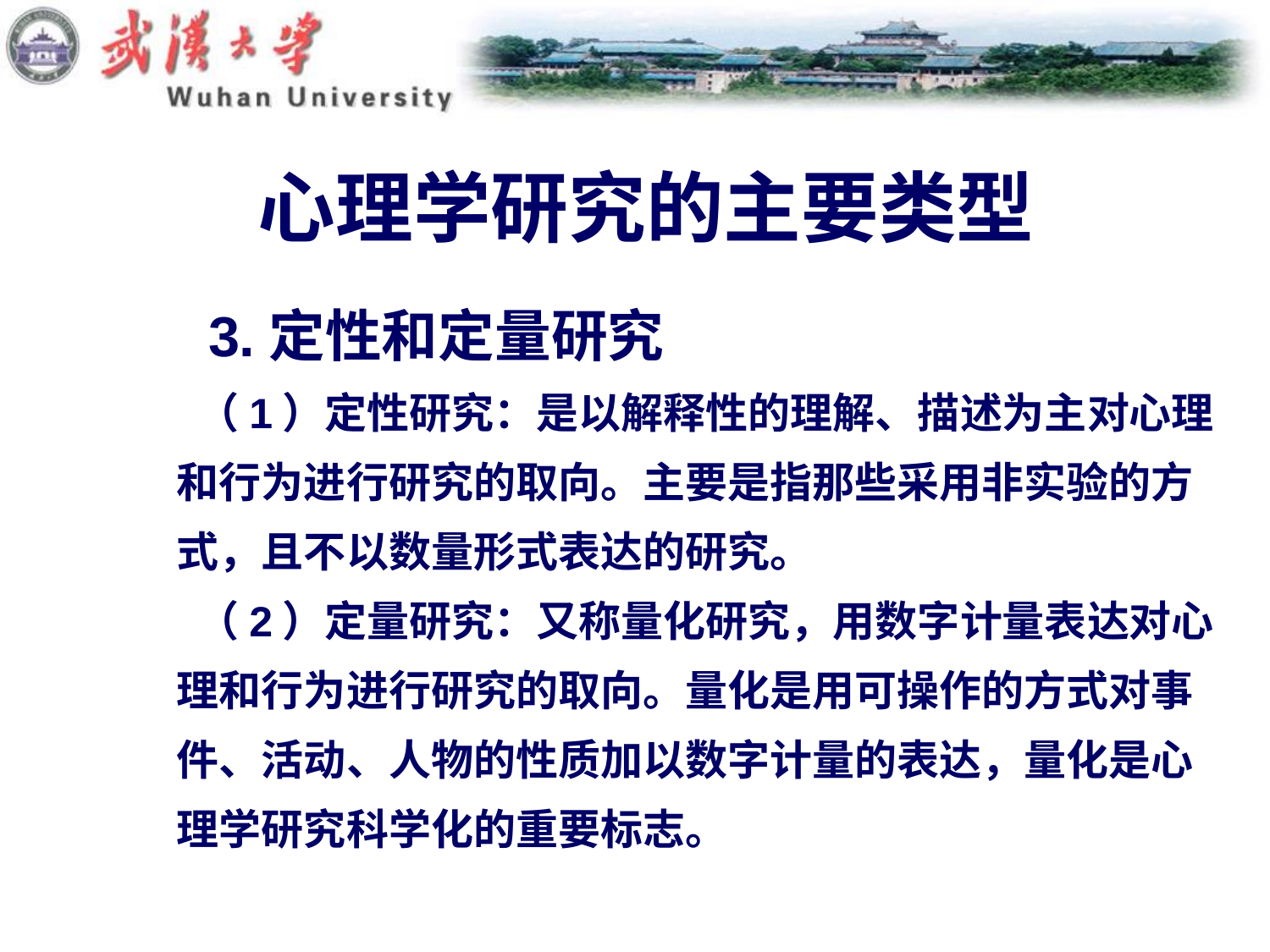

# 心理学研究的主要类型
  3.定性和定量研究
 （1）定性研究：是以解释性的理解、描述为主对心理
和行为进行研究的取向。主要是指那些采用非实验的方
式，且不以数量形式表达的研究。
 （2）定量研究：又称量化研究，用数字计量表达对心
理和行为进行研究的取向。量化是用可操作的方式对事
件、活动、人物的性质加以数字计量的表达，量化是心
理学研究科学化的重要标志。